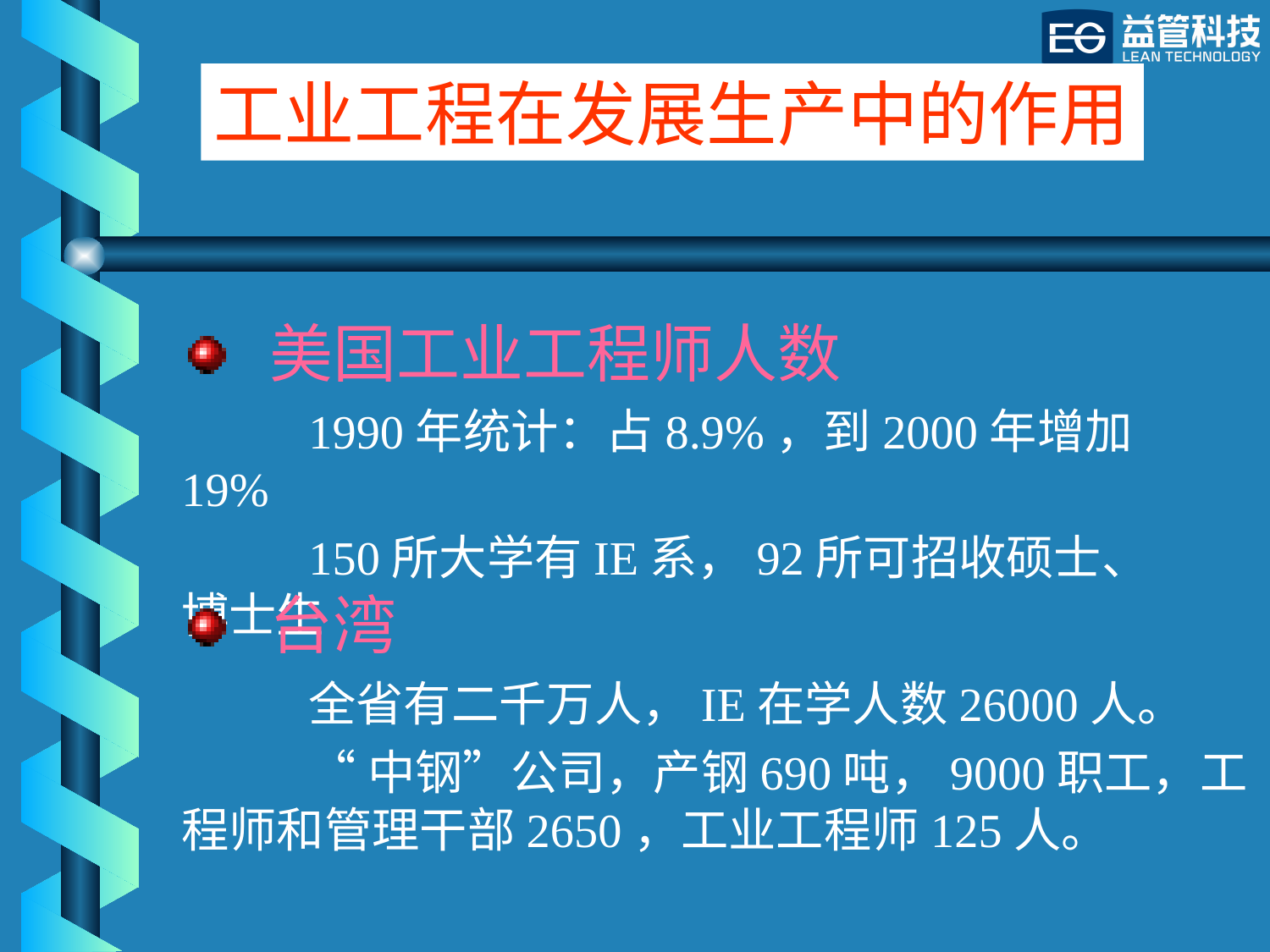

工业工程在发展生产中的作用
  美国工业工程师人数
	1990年统计：占8.9%，到2000年增加19%
	150所大学有IE系，92所可招收硕士、博士生
  台湾
	全省有二千万人，IE在学人数26000人。
	“中钢”公司，产钢690吨，9000职工，工程师和管理干部2650，工业工程师125人。